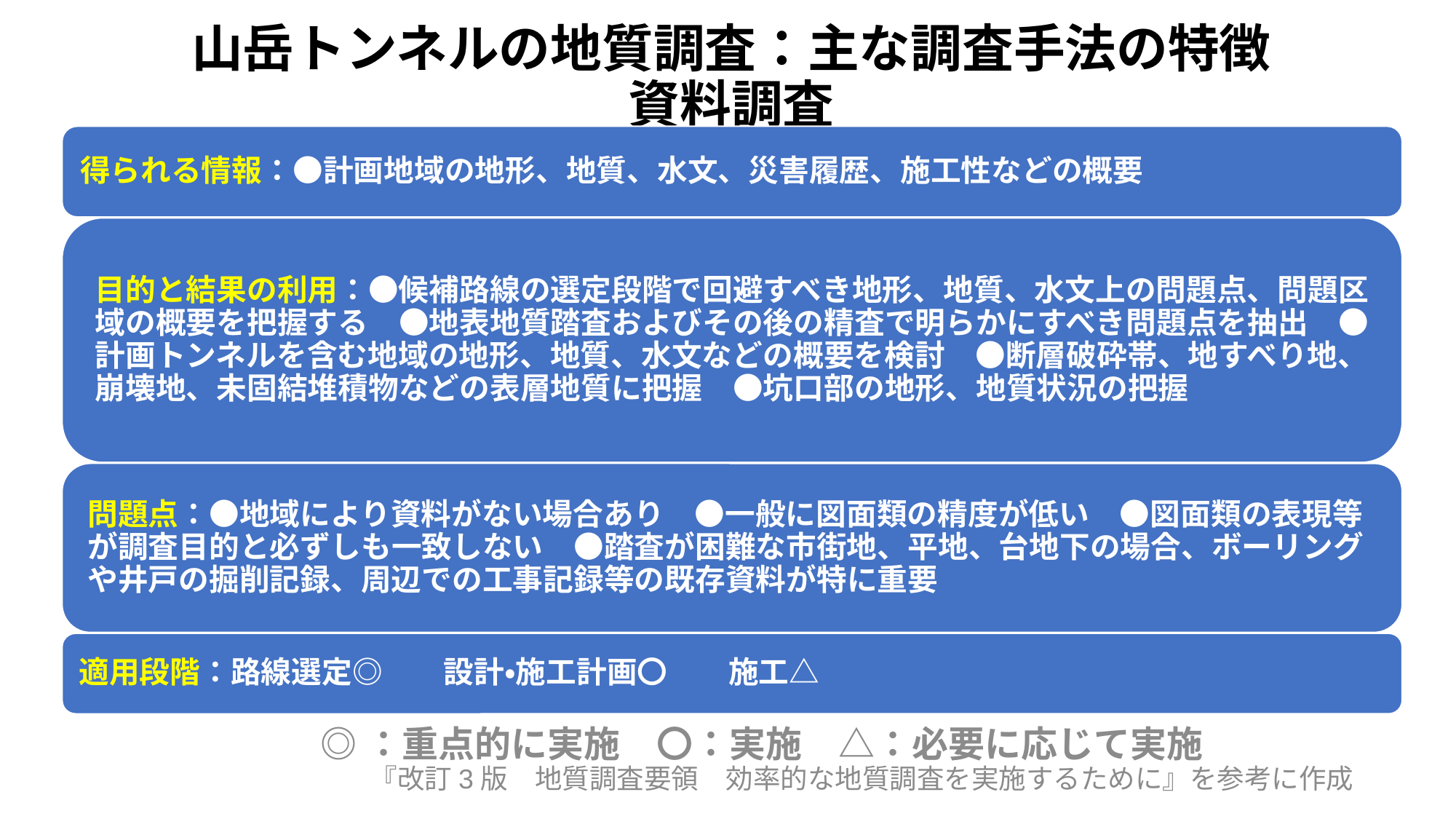

# 山岳トンネルの地質調査：主な調査手法の特徴 資料調査
得られる情報：●計画地域の地形、地質、水文、災害履歴、施工性などの概要
目的と結果の利用：●候補路線の選定段階で回避すべき地形、地質、水文上の問題点、問題区域の概要を把握する　●地表地質踏査およびその後の精査で明らかにすべき問題点を抽出　●計画トンネルを含む地域の地形、地質、水文などの概要を検討　●断層破砕帯、地すべり地、崩壊地、未固結堆積物などの表層地質に把握　●坑口部の地形、地質状況の把握
問題点：●地域により資料がない場合あり　●一般に図面類の精度が低い　●図面類の表現等が調査目的と必ずしも一致しない　●踏査が困難な市街地、平地、台地下の場合、ボーリングや井戸の掘削記録、周辺での工事記録等の既存資料が特に重要
適用段階：路線選定◎　　設計・施工計画〇　　施工△
◎：重点的に実施　〇：実施　△：必要に応じて実施
『改訂3版　地質調査要領　効率的な地質調査を実施するために』を参考に作成